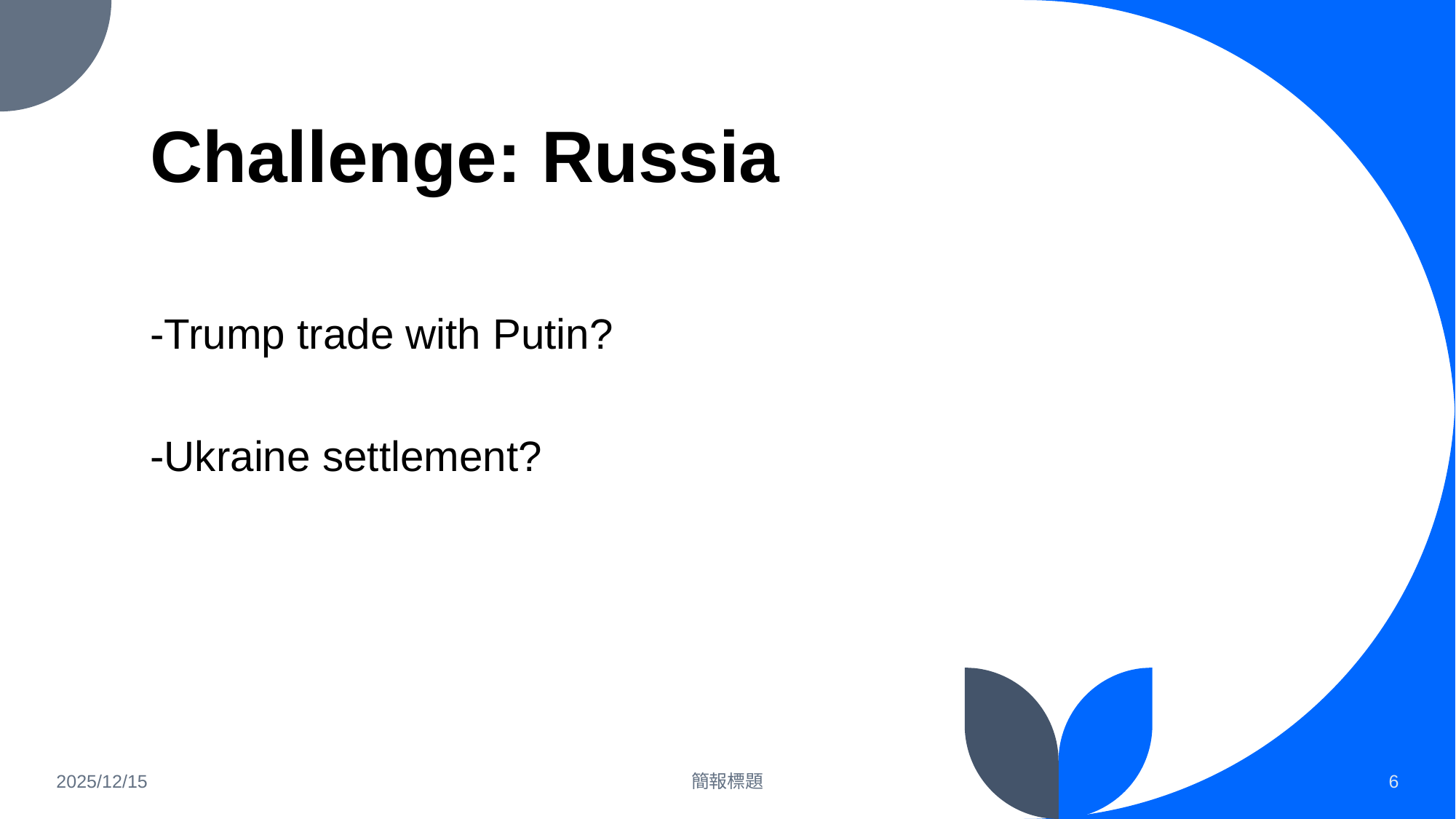

# Challenge: Russia

-Trump trade with Putin?

-Ukraine settlement?
2025/12/15
簡報標題
6